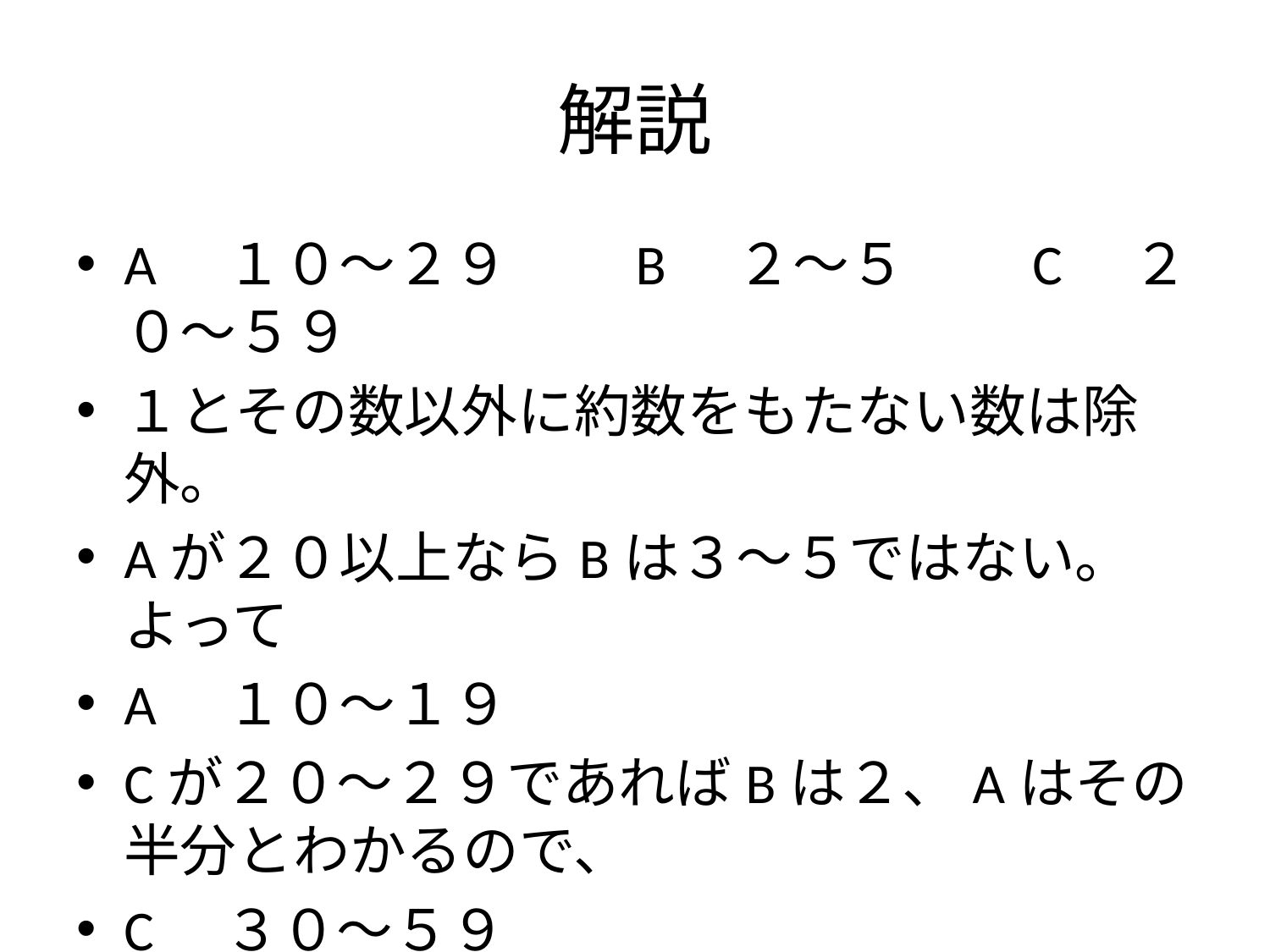

# 解説
A　１０～２９　　B　２～５　　C　２０～５９
１とその数以外に約数をもたない数は除外。
Aが２０以上ならBは３～５ではない。よって
A　１０～１９
Cが２０～２９であればBは２、Aはその半分とわかるので、
C　３０～５９